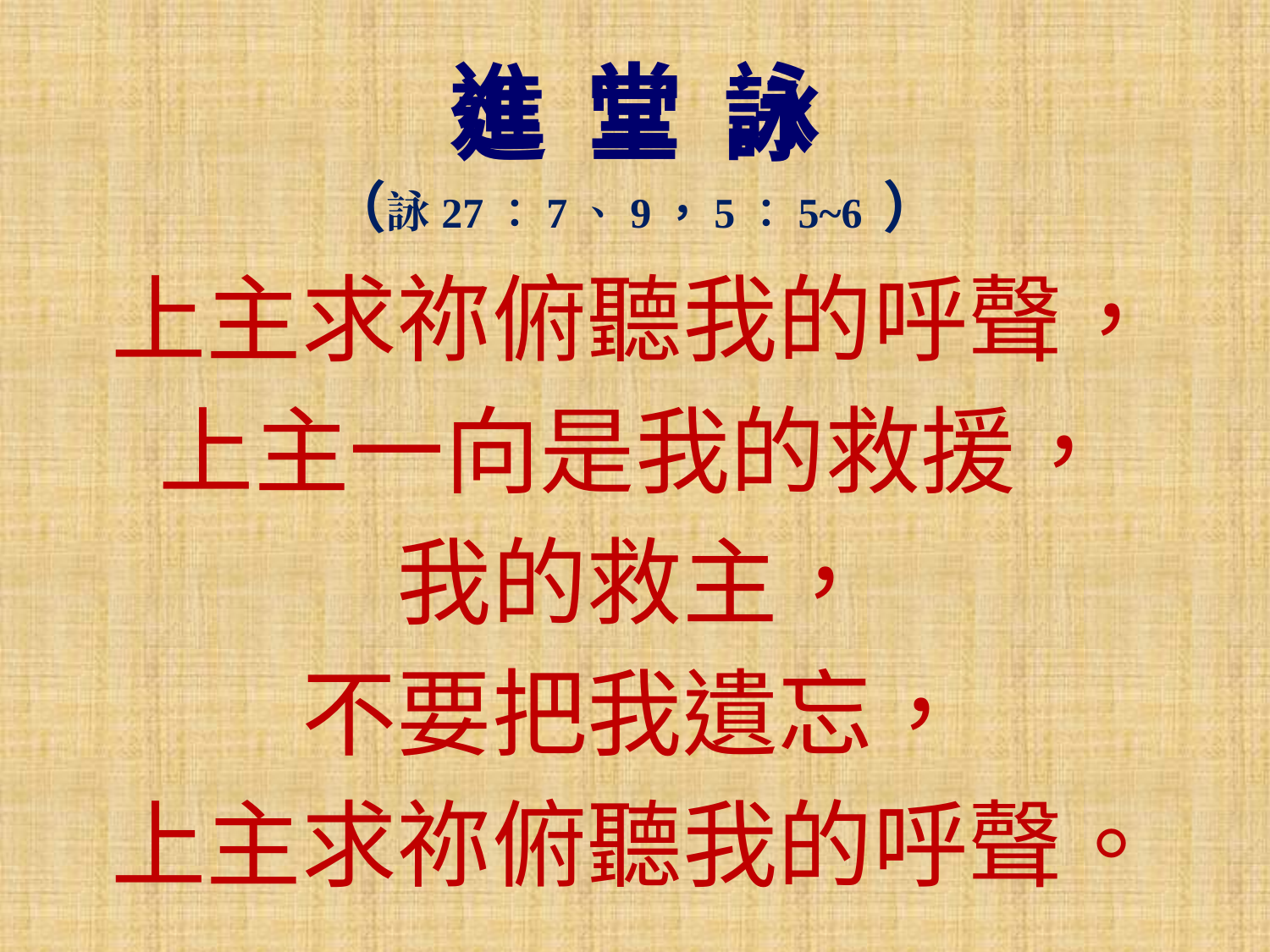

進  堂  詠

進  堂  詠
（詠27：7、9，5：5~6 ）
上主求祢俯聽我的呼聲，
上主一向是我的救援，
我的救主，
不要把我遺忘，
上主求祢俯聽我的呼聲。